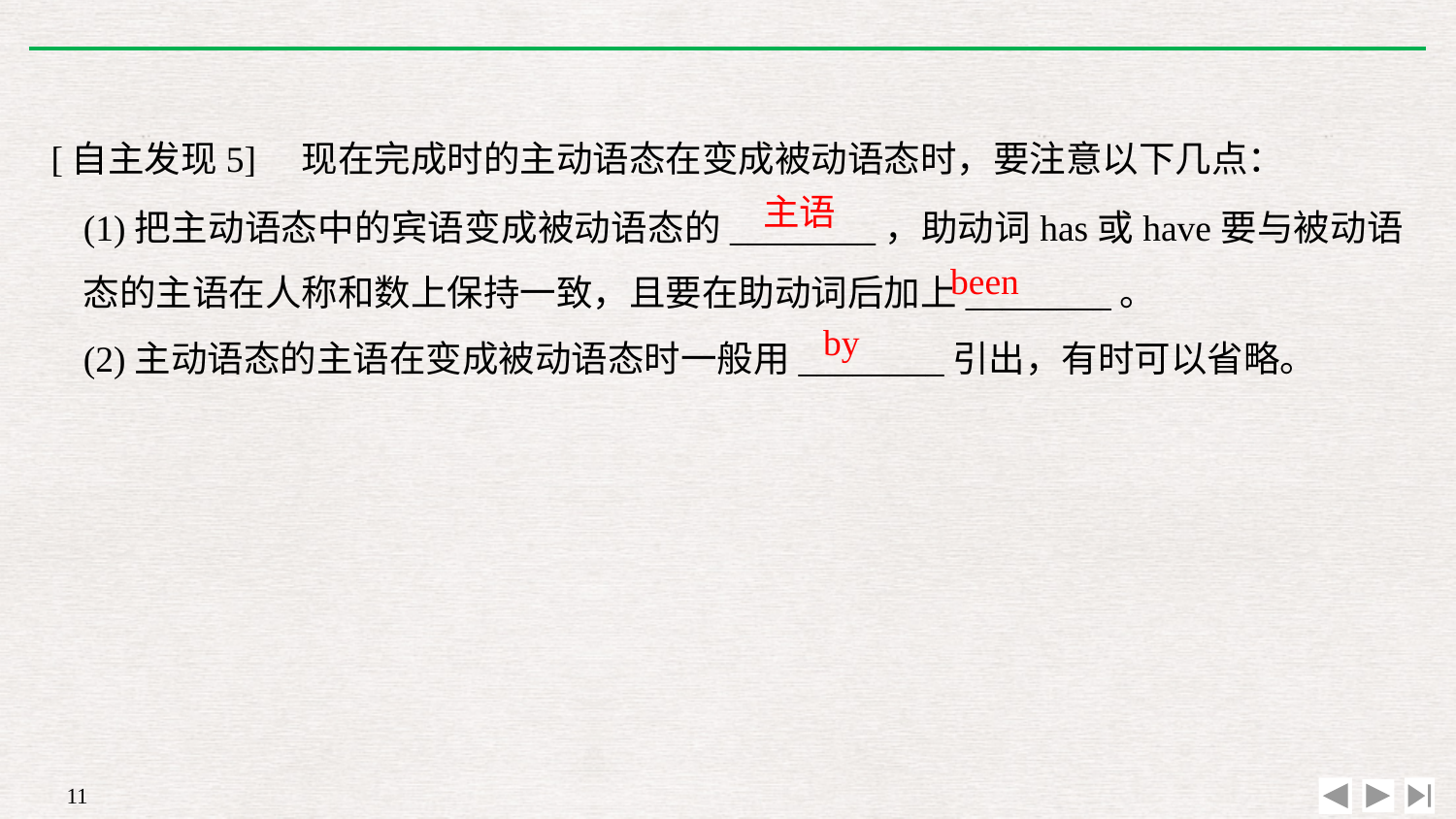

[自主发现5]　现在完成时的主动语态在变成被动语态时，要注意以下几点：
(1)把主动语态中的宾语变成被动语态的________，助动词has或have要与被动语态的主语在人称和数上保持一致，且要在助动词后加上________。
(2)主动语态的主语在变成被动语态时一般用________引出，有时可以省略。
主语
been
by